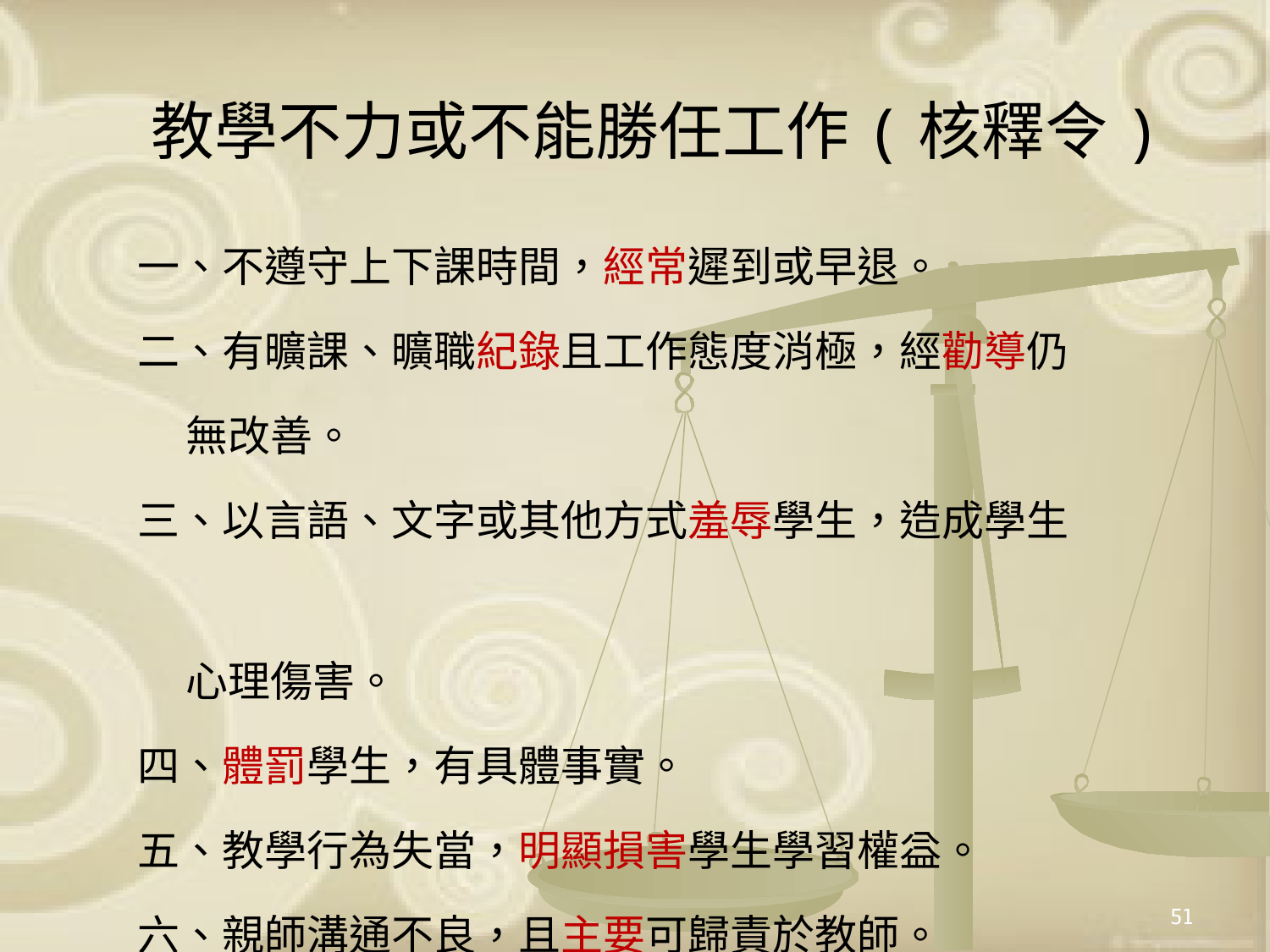

# 教學不力或不能勝任工作(核釋令)
一、不遵守上下課時間，經常遲到或早退。
二、有曠課、曠職紀錄且工作態度消極，經勸導仍
    無改善。
三、以言語、文字或其他方式羞辱學生，造成學生
    心理傷害。
四、體罰學生，有具體事實。
五、教學行為失當，明顯損害學生學習權益。
六、親師溝通不良，且主要可歸責於教師。

51